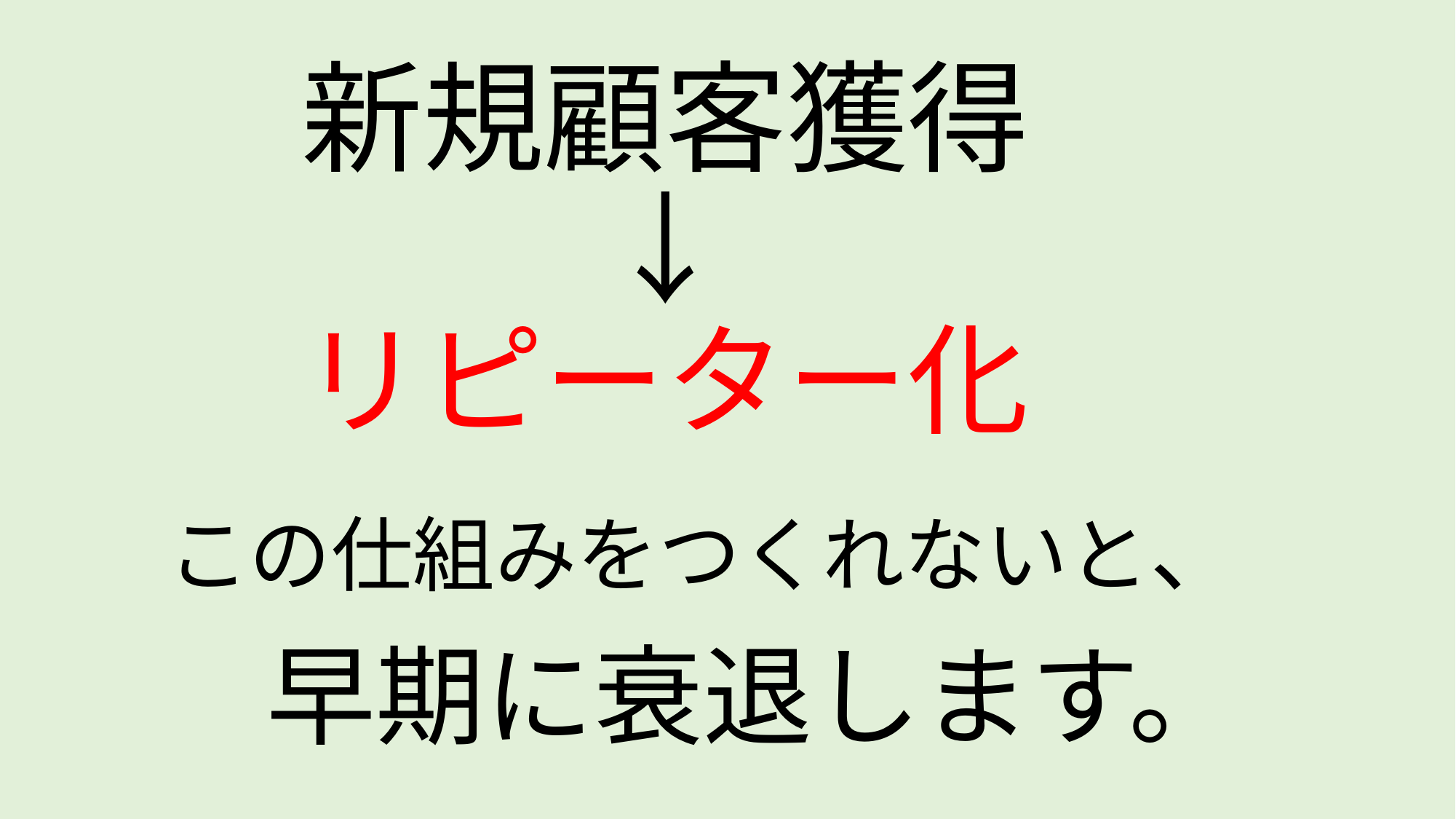

新規顧客獲得
↓
リピーター化
この仕組みをつくれないと、
# 早期に衰退します。